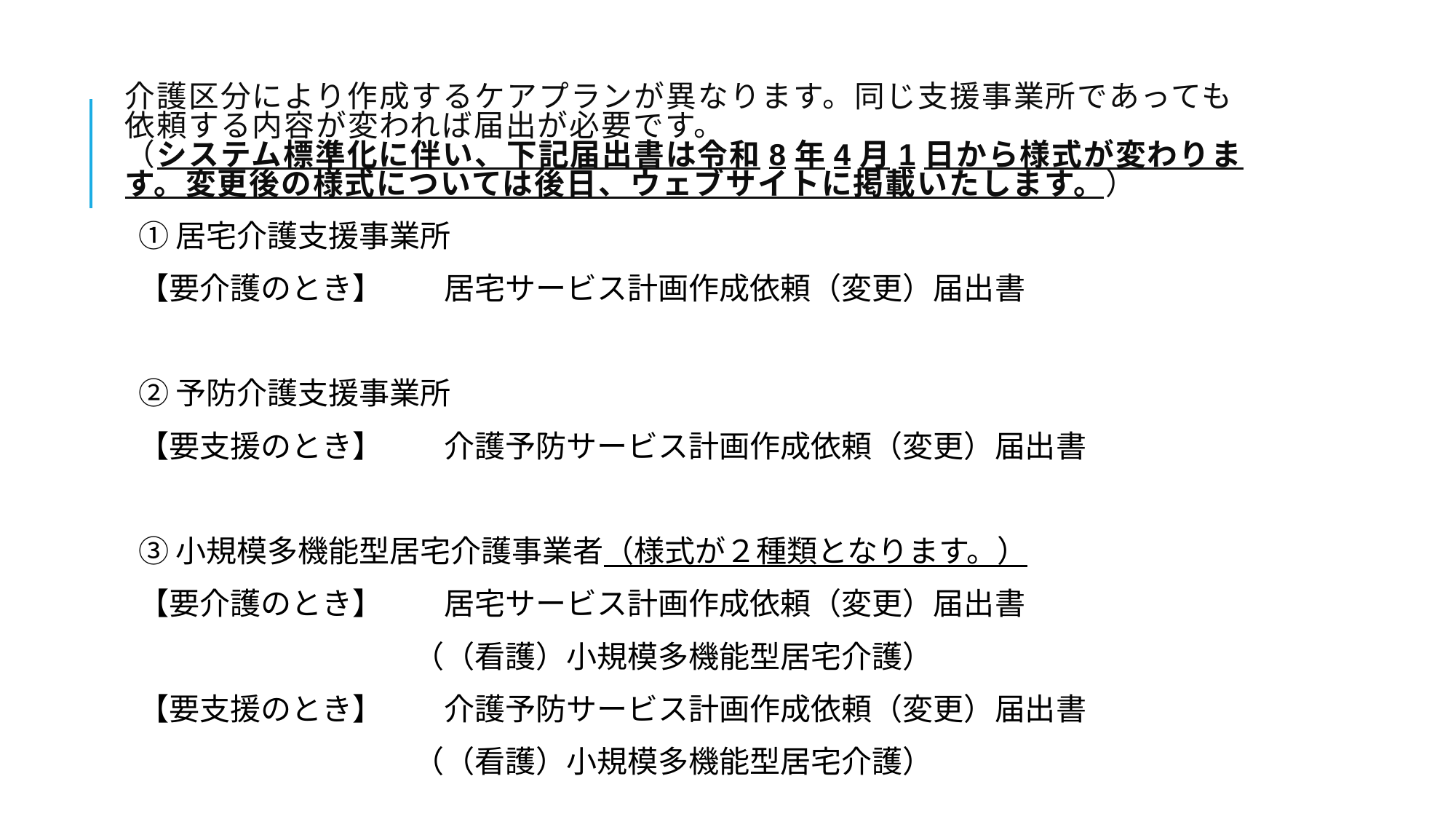

# 介護区分により作成するケアプランが異なります。同じ支援事業所であっても依頼する内容が変われば届出が必要です。 （システム標準化に伴い、下記届出書は令和8年4月1日から様式が変わります。変更後の様式については後日、ウェブサイトに掲載いたします。）
①居宅介護支援事業所
【要介護のとき】　　居宅サービス計画作成依頼（変更）届出書

②予防介護支援事業所
【要支援のとき】　　介護予防サービス計画作成依頼（変更）届出書

③小規模多機能型居宅介護事業者（様式が２種類となります。）
【要介護のとき】　　居宅サービス計画作成依頼（変更）届出書
　　　　　　　　　（（看護）小規模多機能型居宅介護）
【要支援のとき】　　介護予防サービス計画作成依頼（変更）届出書
　　　　　　　　　（（看護）小規模多機能型居宅介護）